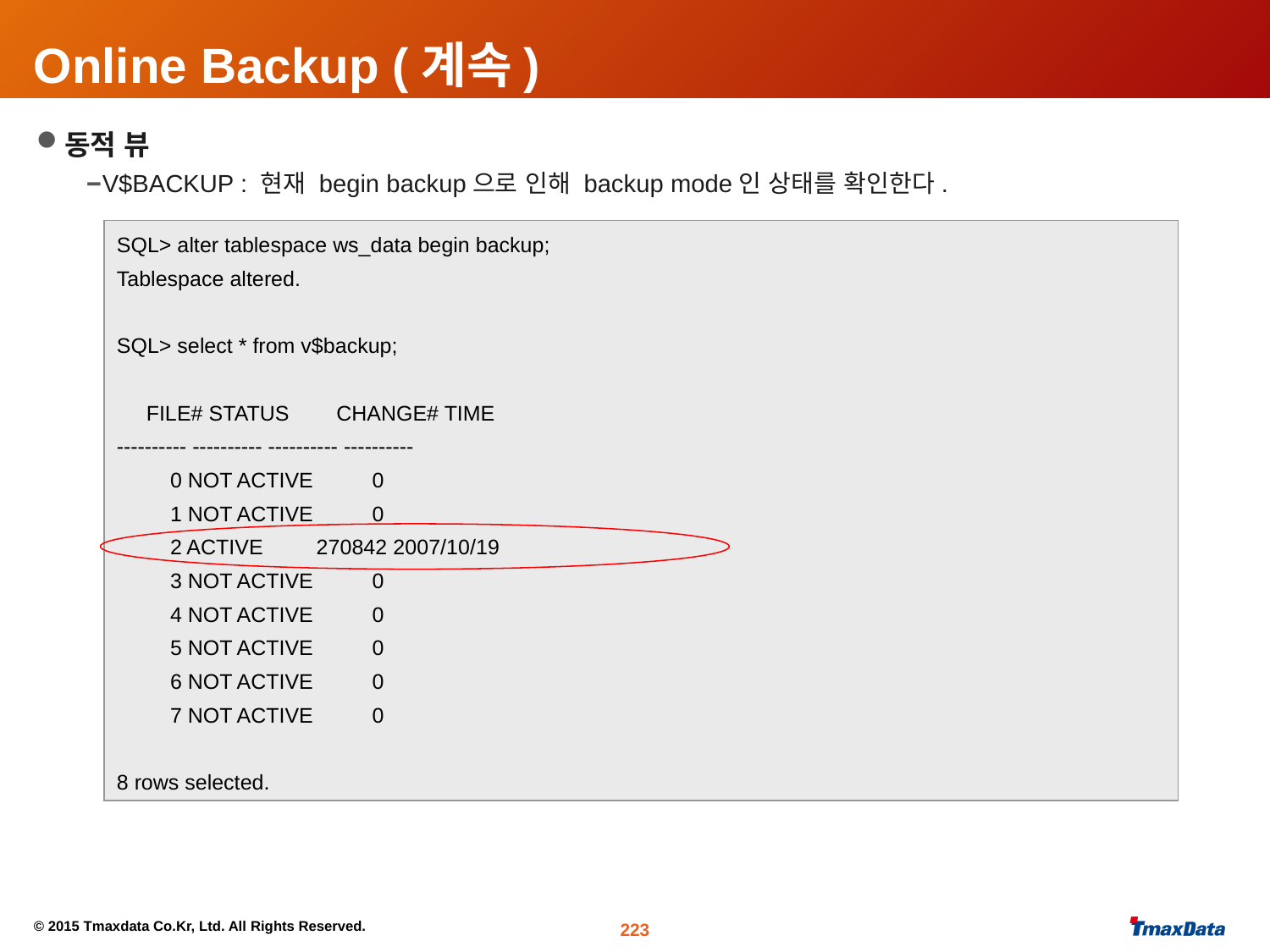

# Online Backup (계속)
동적 뷰
V$BACKUP : 현재 begin backup으로 인해 backup mode인 상태를 확인한다.

SQL> alter tablespace ws_data begin backup;
Tablespace altered.

SQL> select * from v$backup;

     FILE# STATUS        CHANGE# TIME
---------- ---------- ---------- ----------
         0 NOT ACTIVE          0
         1 NOT ACTIVE          0
         2 ACTIVE         270842 2007/10/19
         3 NOT ACTIVE          0
         4 NOT ACTIVE          0
         5 NOT ACTIVE          0
         6 NOT ACTIVE          0
         7 NOT ACTIVE          0

8 rows selected.